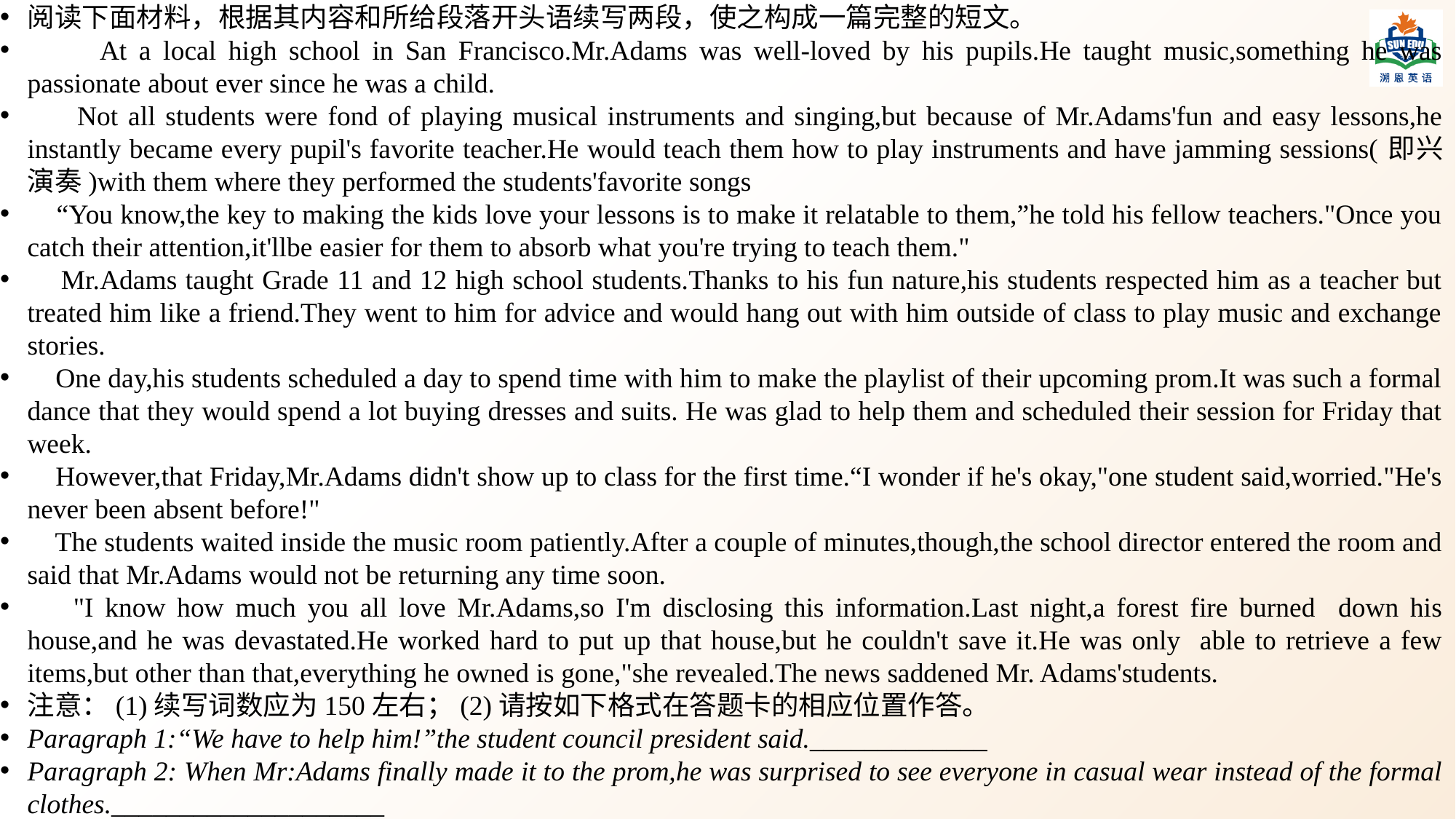

阅读下面材料，根据其内容和所给段落开头语续写两段，使之构成一篇完整的短文。
      At a local high school in San Francisco.Mr.Adams was well-loved by his pupils.He taught music,something he was passionate about ever since he was a child.
     Not all students were fond of playing musical instruments and singing,but because of Mr.Adams'fun and easy lessons,he instantly became every pupil's favorite teacher.He would teach them how to play instruments and have jamming sessions(即兴演奏)with them where they performed the students'favorite songs
    “You know,the key to making the kids love your lessons is to make it relatable to them,”he told his fellow teachers."Once you catch their attention,it'llbe easier for them to absorb what you're trying to teach them."
    Mr.Adams taught Grade 11 and 12 high school students.Thanks to his fun nature,his students respected him as a teacher but treated him like a friend.They went to him for advice and would hang out with him outside of class to play music and exchange stories.
    One day,his students scheduled a day to spend time with him to make the playlist of their upcoming prom.It was such a formal dance that they would spend a lot buying dresses and suits. He was glad to help them and scheduled their session for Friday that week.
    However,that Friday,Mr.Adams didn't show up to class for the first time.“I wonder if he's okay,"one student said,worried."He's never been absent before!"
    The students waited inside the music room patiently.After a couple of minutes,though,the school director entered the room and said that Mr.Adams would not be returning any time soon.
    "I know how much you all love Mr.Adams,so I'm disclosing this information.Last night,a forest fire burned  down his house,and he was devastated.He worked hard to put up that house,but he couldn't save it.He was only  able to retrieve a few items,but other than that,everything he owned is gone,"she revealed.The news saddened Mr. Adams'students.
注意：(1)续写词数应为150左右；(2)请按如下格式在答题卡的相应位置作答。
Paragraph 1:“We have to help him!”the student council president said._____________
Paragraph 2: When Mr:Adams finally made it to the prom,he was surprised to see everyone in casual wear instead of the formal clothes.____________________